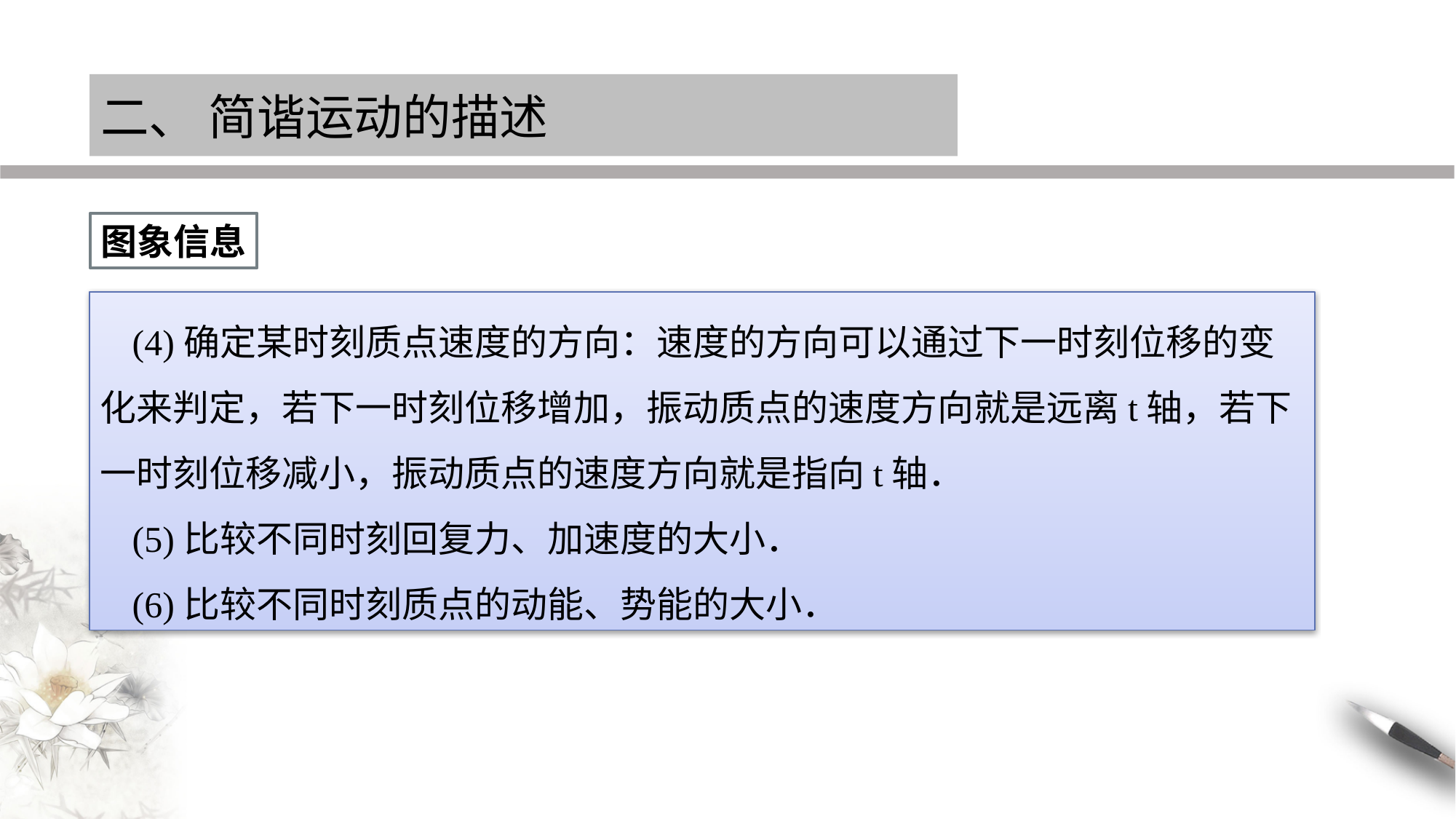

二、 简谐运动的描述

图象信息
(4)确定某时刻质点速度的方向：速度的方向可以通过下一时刻位移的变化来判定，若下一时刻位移增加，振动质点的速度方向就是远离t轴，若下一时刻位移减小，振动质点的速度方向就是指向t轴．
(5)比较不同时刻回复力、加速度的大小．
(6)比较不同时刻质点的动能、势能的大小．